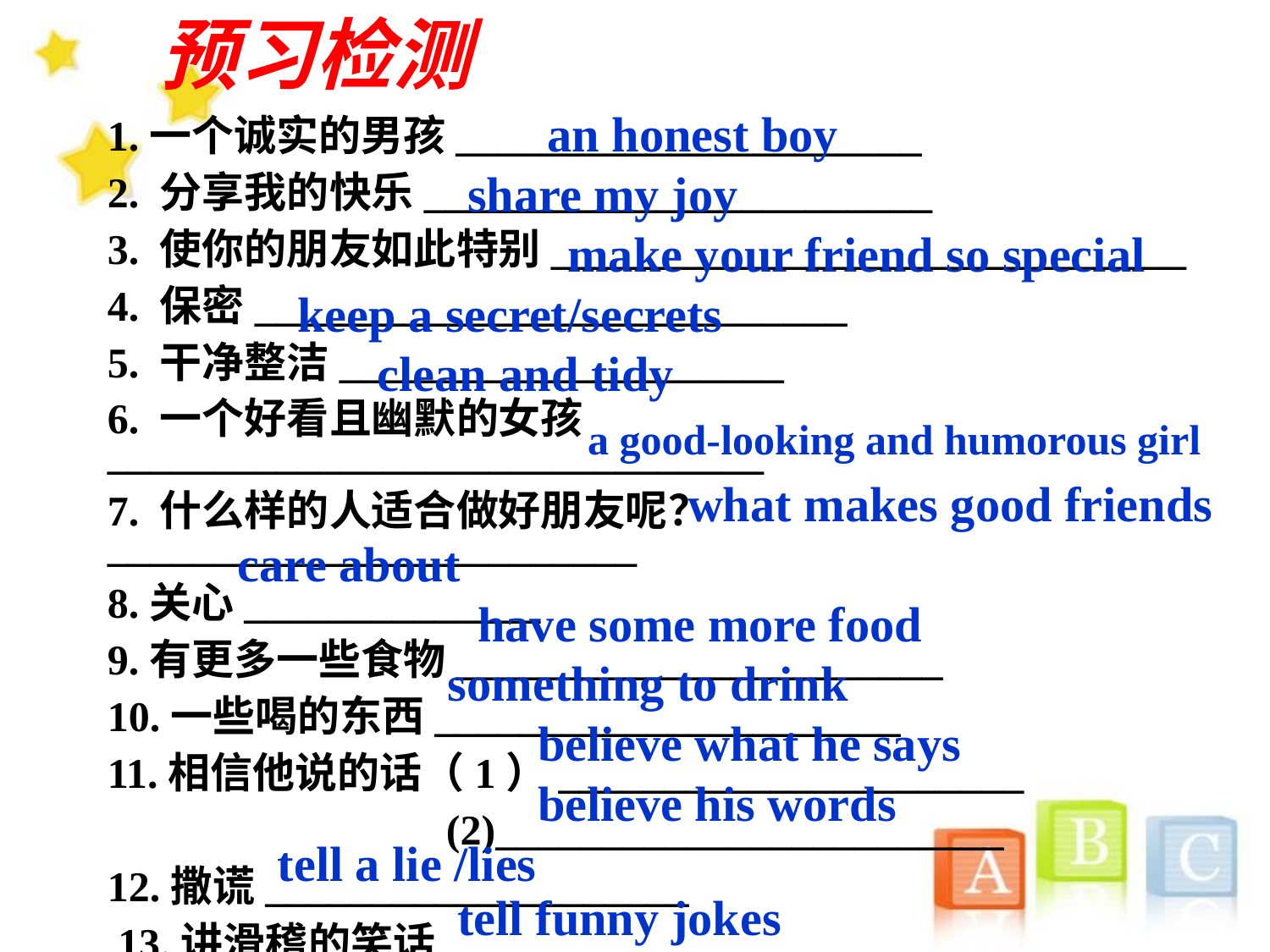

预习检测
an honest boy
1.一个诚实的男孩______________________
2. 分享我的快乐________________________
3. 使你的朋友如此特别______________________________
4. 保密____________________________
5. 干净整洁_____________________
6. 一个好看且幽默的女孩_______________________________
7. 什么样的人适合做好朋友呢？_________________________
8.关心______________
9.有更多一些食物_______________________
10.一些喝的东西______________________
11.相信他说的话（1）______________________
                                (2)________________________
12.撒谎____________________
 13.讲滑稽的笑话_____________________
share my joy
make your friend so special
keep a secret/secrets
clean and tidy
a good-looking and humorous girl
what makes good friends
care about
have some more food
something to drink
believe what he says
believe his words
tell a lie /lies
tell funny jokes